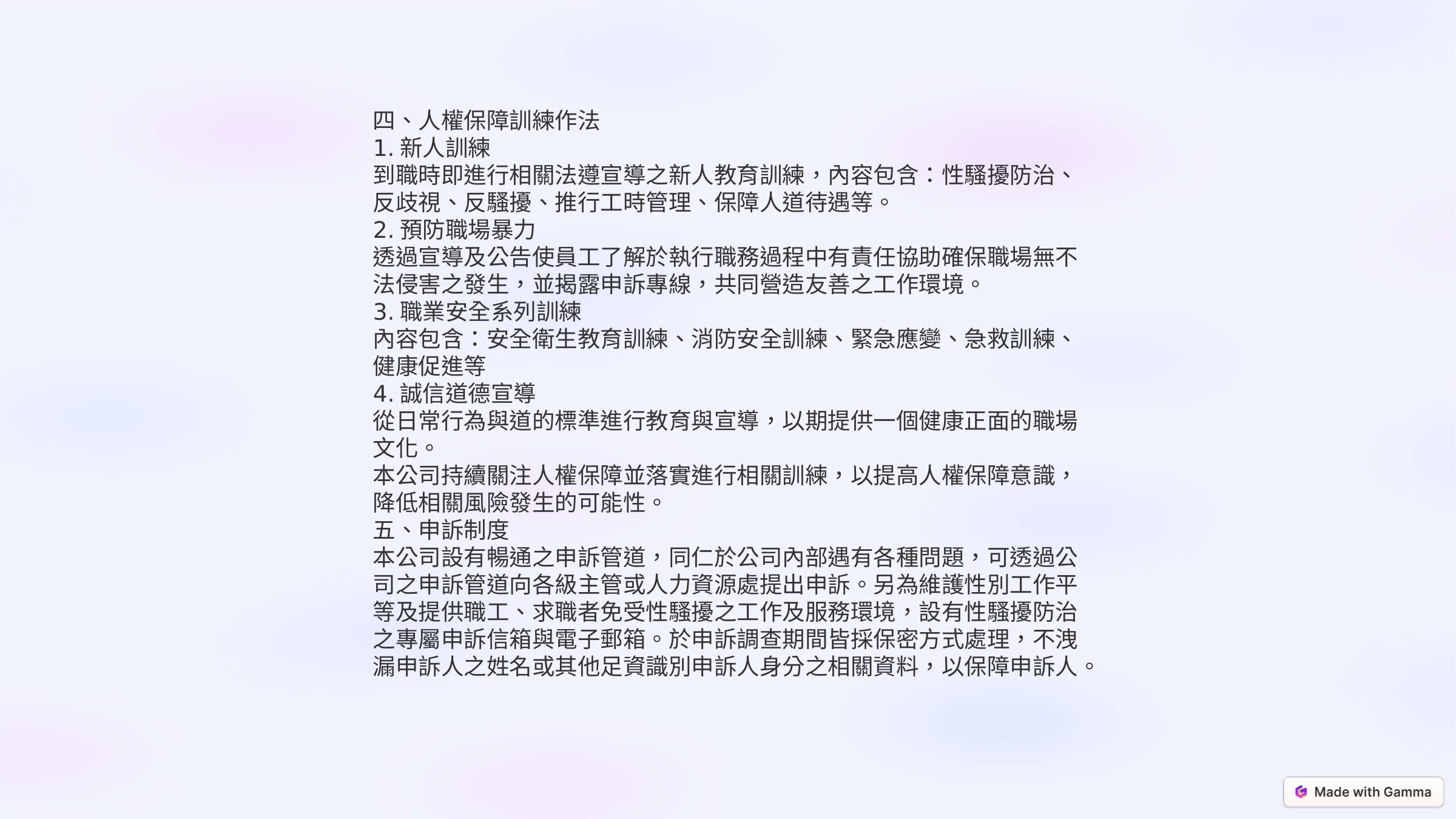

四、人權保障訓練作法
1.新人訓練
到職時即進行相關法遵宣導之新人教育訓練，內容包含：性騷擾防治、反歧視、反騷擾、推行工時管理、保障人道待遇等。
2.預防職場暴力
透過宣導及公告使員工了解於執行職務過程中有責任協助確保職場無不法侵害之發生，並揭露申訴專線，共同營造友善之工作環境。
3.職業安全系列訓練
內容包含：安全衛生教育訓練、消防安全訓練、緊急應變、急救訓練、健康促進等
4.誠信道德宣導
從日常行為與道的標準進行教育與宣導，以期提供一個健康正面的職場文化。
本公司持續關注人權保障並落實進行相關訓練，以提高人權保障意識，降低相關風險發生的可能性。
五、申訴制度
本公司設有暢通之申訴管道，同仁於公司內部遇有各種問題，可透過公司之申訴管道向各級主管或人力資源處提出申訴。另為維護性別工作平等及提供職工、求職者免受性騷擾之工作及服務環境，設有性騷擾防治之專屬申訴信箱與電子郵箱。於申訴調查期間皆採保密方式處理，不洩漏申訴人之姓名或其他足資識別申訴人身分之相關資料，以保障申訴人。